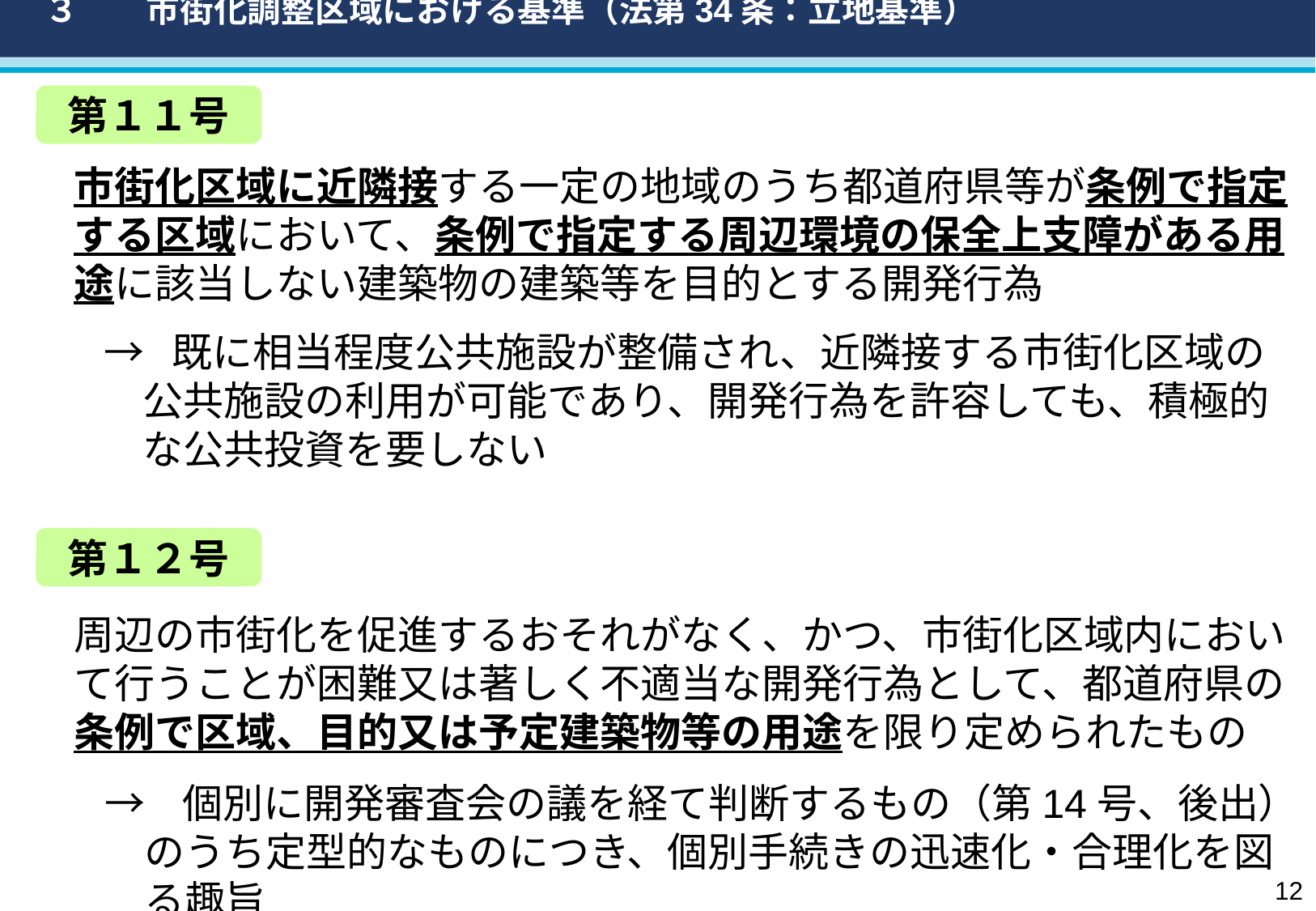

３　　市街化調整区域における基準（法第34条：立地基準）
第１１号
市街化区域に近隣接する一定の地域のうち都道府県等が条例で指定する区域において、条例で指定する周辺環境の保全上支障がある用途に該当しない建築物の建築等を目的とする開発行為
→  既に相当程度公共施設が整備され、近隣接する市街化区域の公共施設の利用が可能であり、開発行為を許容しても、積極的な公共投資を要しない
第１２号
周辺の市街化を促進するおそれがなく、かつ、市街化区域内において行うことが困難又は著しく不適当な開発行為として、都道府県の条例で区域、目的又は予定建築物等の用途を限り定められたもの
→   個別に開発審査会の議を経て判断するもの（第14号、後出）のうち定型的なものにつき、個別手続きの迅速化・合理化を図る趣旨
12